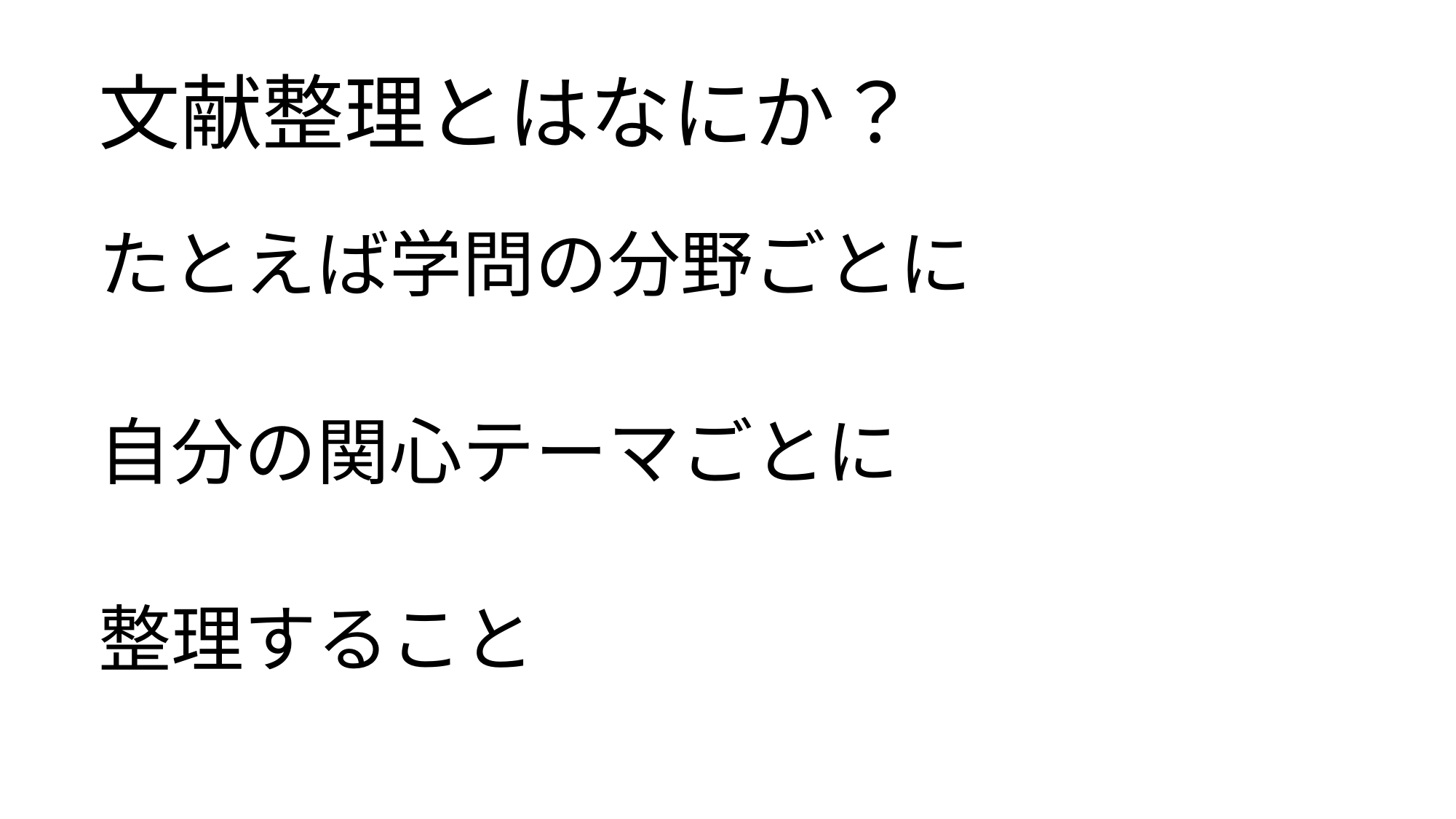

# 文献整理とはなにか？
たとえば学問の分野ごとに

自分の関心テーマごとに

整理すること